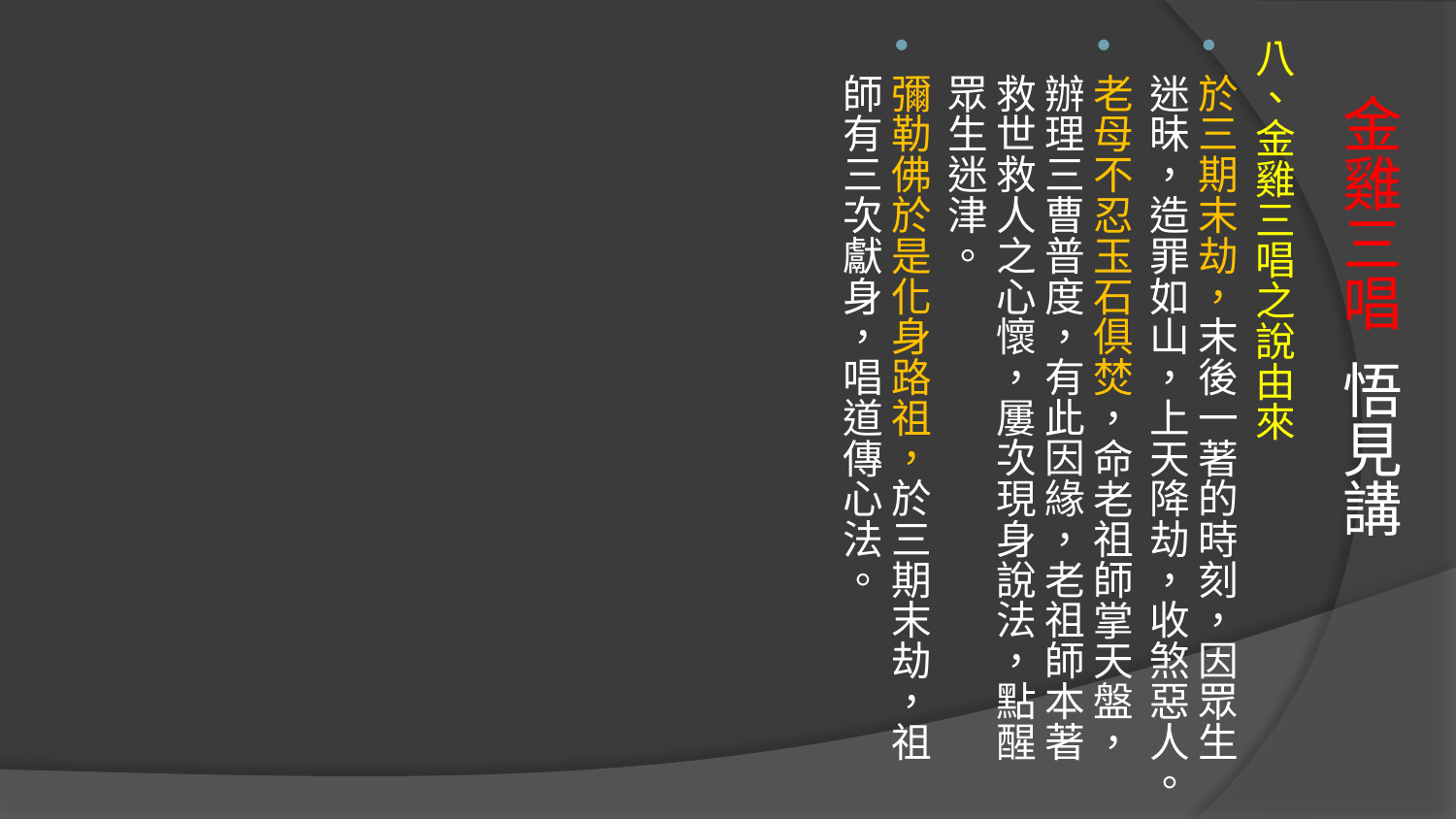

八、金雞三唱之說由來
於三期末劫，末後一著的時刻，因眾生迷昧，造罪如山，上天降劫，收煞惡人。
老母不忍玉石俱焚，命老祖師掌天盤，辦理三曹普度，有此因緣，老祖師本著救世救人之心懷，屢次現身說法，點醒眾生迷津。
彌勒佛於是化身路祖，於三期末劫，祖師有三次獻身，唱道傳心法。

# 金雞三唱  悟見講